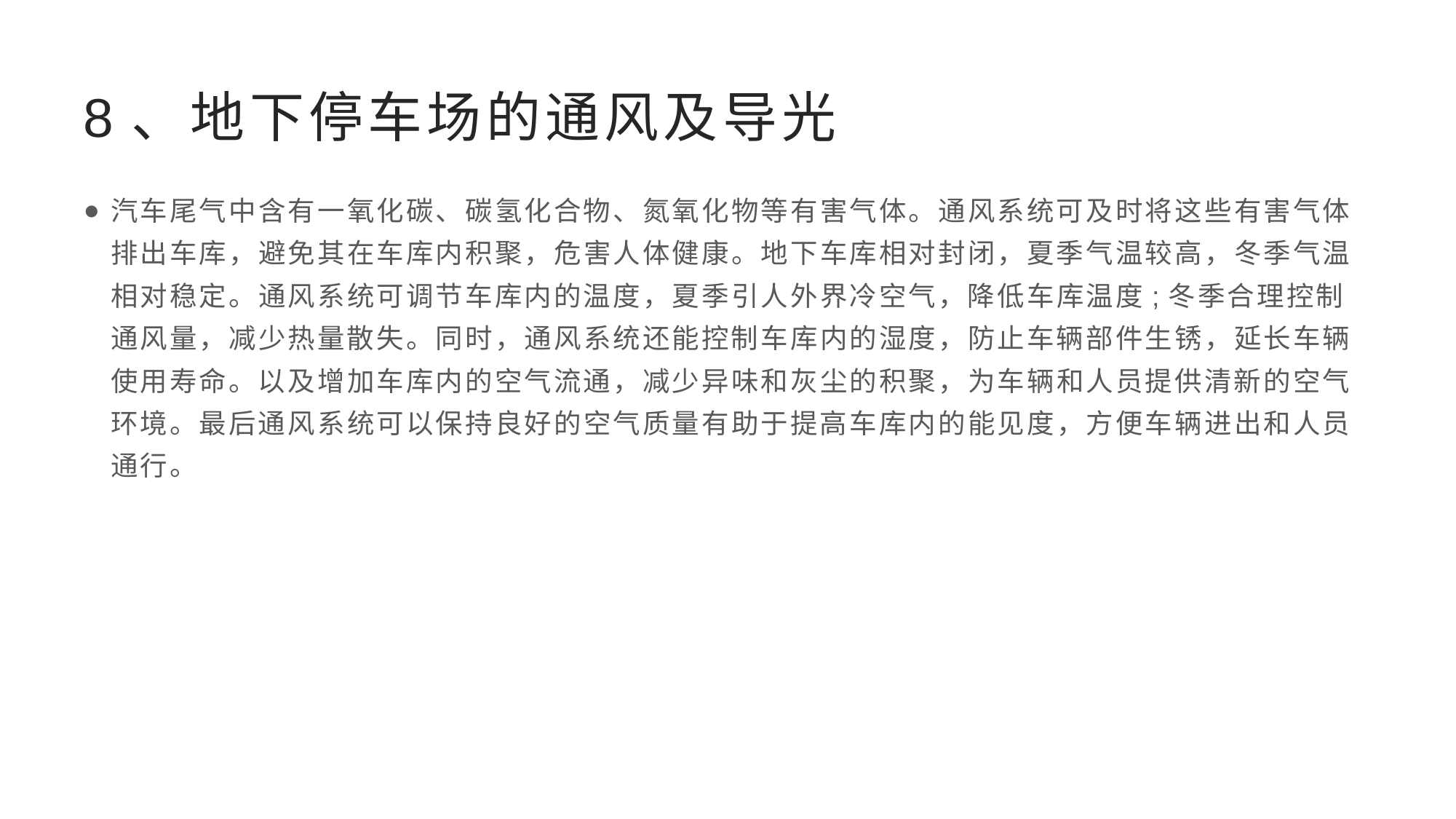

# 8、地下停车场的通风及导光
汽车尾气中含有一氧化碳、碳氢化合物、氮氧化物等有害气体。通风系统可及时将这些有害气体排出车库，避免其在车库内积聚，危害人体健康。地下车库相对封闭，夏季气温较高，冬季气温相对稳定。通风系统可调节车库内的温度，夏季引人外界冷空气，降低车库温度;冬季合理控制通风量，减少热量散失。同时，通风系统还能控制车库内的湿度，防止车辆部件生锈，延长车辆使用寿命。以及增加车库内的空气流通，减少异味和灰尘的积聚，为车辆和人员提供清新的空气环境。最后通风系统可以保持良好的空气质量有助于提高车库内的能见度，方便车辆进出和人员通行。